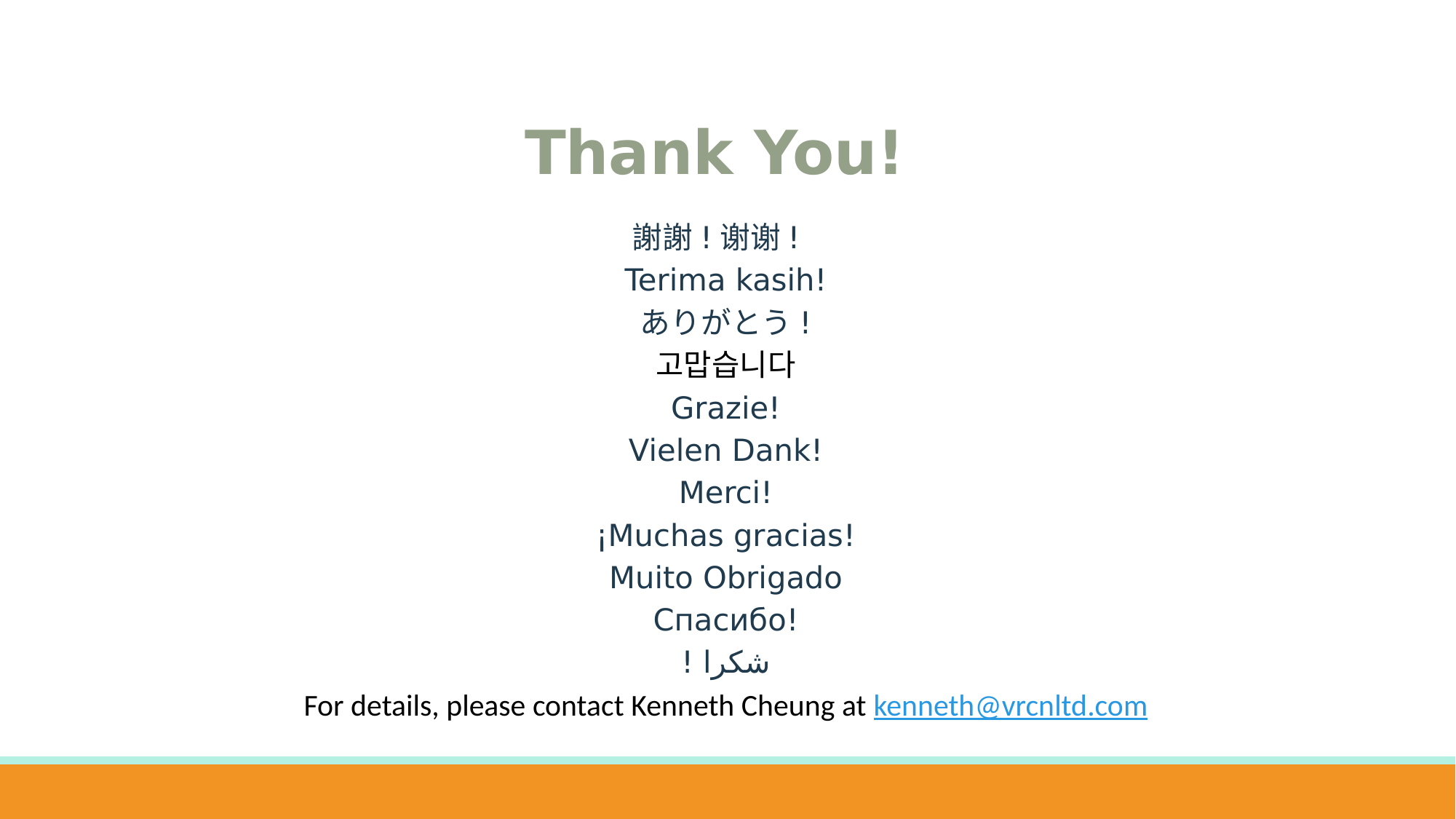

Thank You!
謝謝!谢谢!
Terima kasih!
ありがとう!
고맙습니다
Grazie!
Vielen Dank!
Merci!
¡Muchas gracias!
Muito Obrigado
Спасибо!
! شكرا
For details, please contact Kenneth Cheung at kenneth@vrcnltd.com